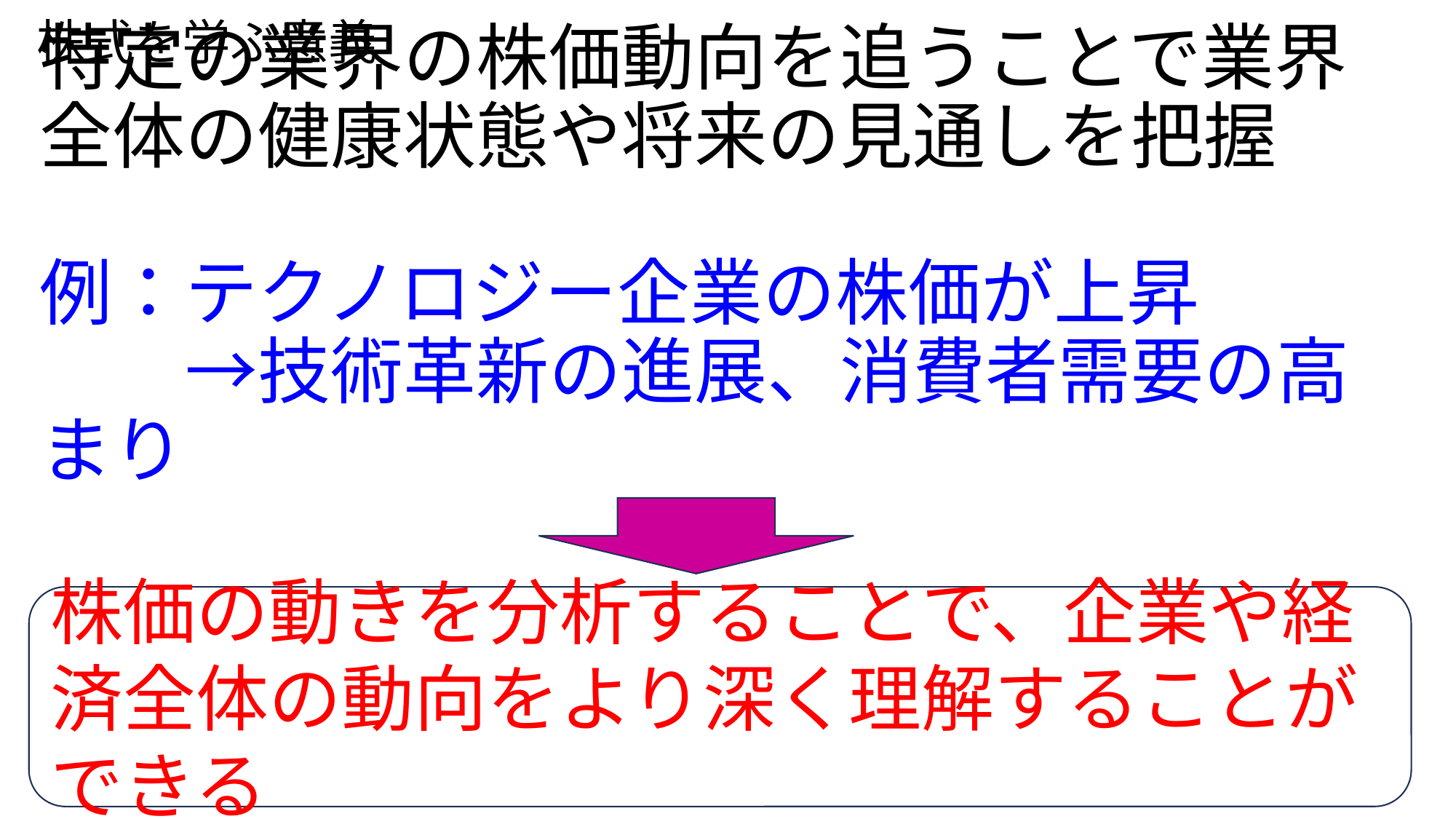

株式を学ぶ意義
# 特定の業界の株価動向を追うことで業界全体の健康状態や将来の見通しを把握 例：テクノロジー企業の株価が上昇 　　→技術革新の進展、消費者需要の高まり

株価の動きを分析することで、企業や経済全体の動向をより深く理解することができる